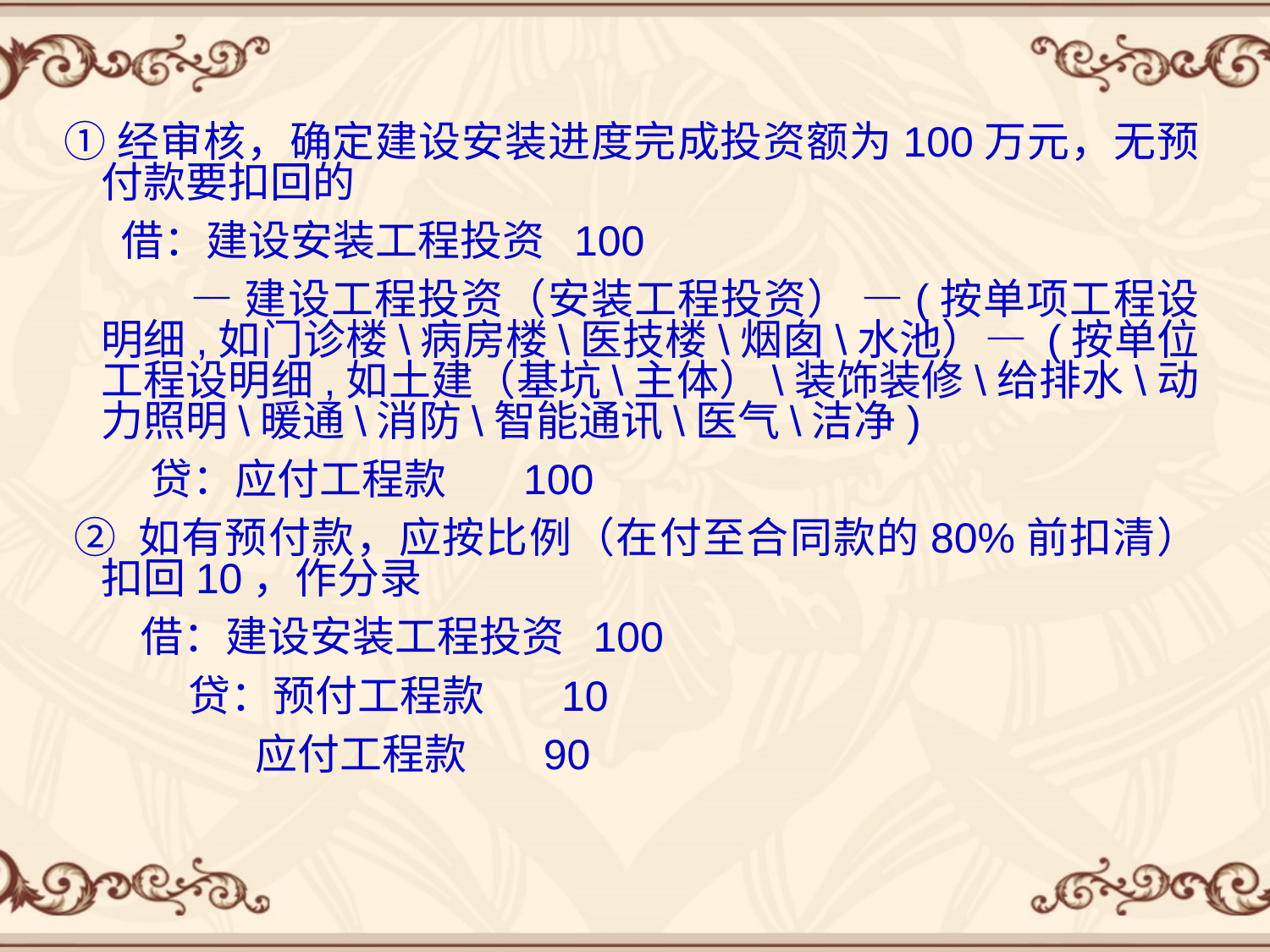

①经审核，确定建设安装进度完成投资额为100万元，无预付款要扣回的
     借：建设安装工程投资  100
            —建设工程投资（安装工程投资） —(按单项工程设明细,如门诊楼\病房楼\医技楼\烟囱\水池）— (按单位工程设明细,如土建（基坑\主体）\装饰装修\给排水\动力照明\暖通\消防\智能通讯\医气\洁净)
        贷：应付工程款       100
 ② 如有预付款，应按比例（在付至合同款的80%前扣清）扣回10，作分录
       借：建设安装工程投资  100
            贷：预付工程款       10
                   应付工程款       90